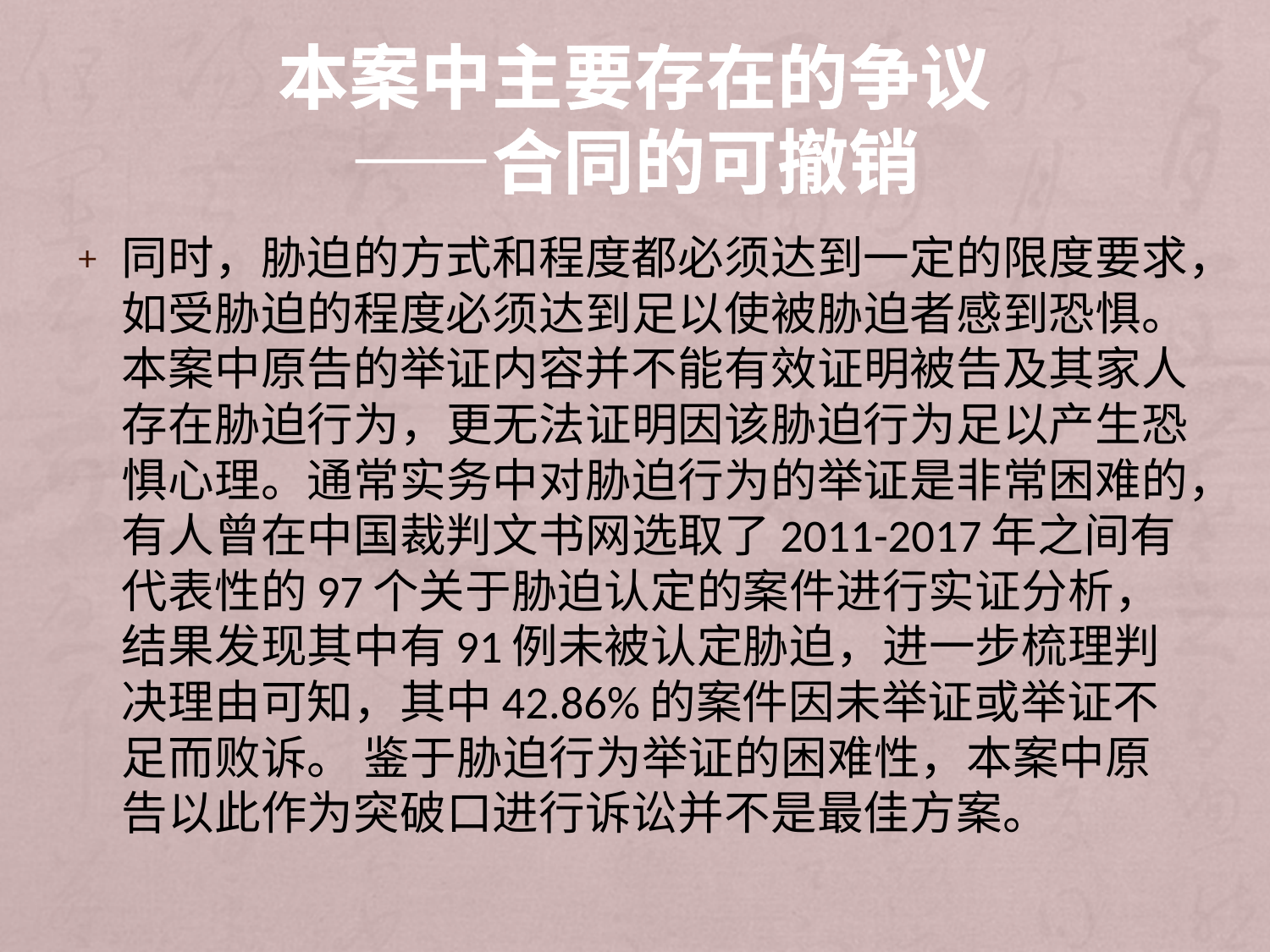

# 本案中主要存在的争议 ——合同的可撤销
同时，胁迫的方式和程度都必须达到一定的限度要求，如受胁迫的程度必须达到足以使被胁迫者感到恐惧。本案中原告的举证内容并不能有效证明被告及其家人存在胁迫行为，更无法证明因该胁迫行为足以产生恐惧心理。通常实务中对胁迫行为的举证是非常困难的，有人曾在中国裁判文书网选取了2011-2017年之间有代表性的97个关于胁迫认定的案件进行实证分析，结果发现其中有91例未被认定胁迫，进一步梳理判决理由可知，其中42.86%的案件因未举证或举证不足而败诉。 鉴于胁迫行为举证的困难性，本案中原告以此作为突破口进行诉讼并不是最佳方案。